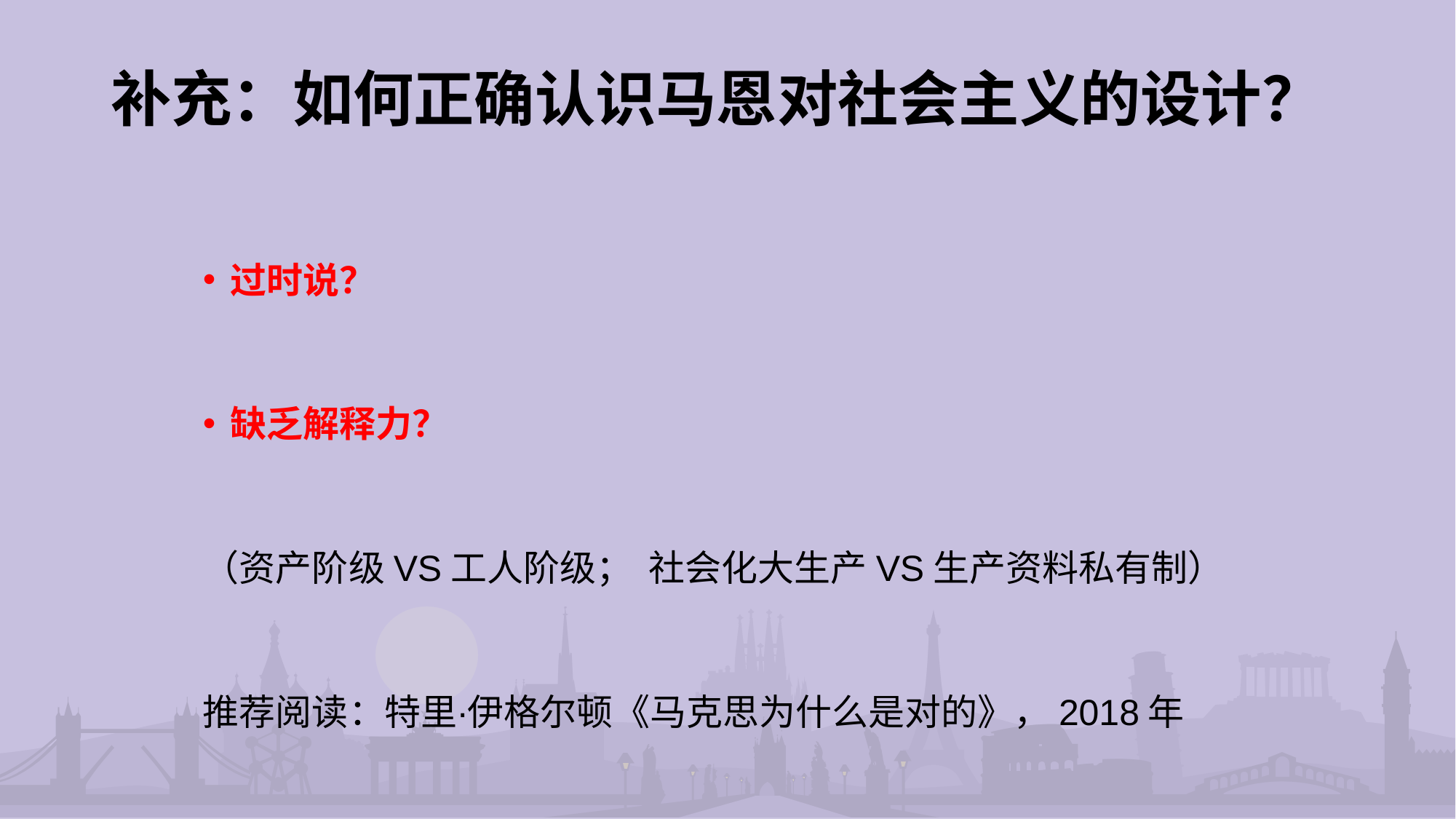

# 补充：如何正确认识马恩对社会主义的设计？
过时说？

缺乏解释力？

（资产阶级VS工人阶级；  社会化大生产VS生产资料私有制）

推荐阅读：特里∙伊格尔顿《马克思为什么是对的》，2018年